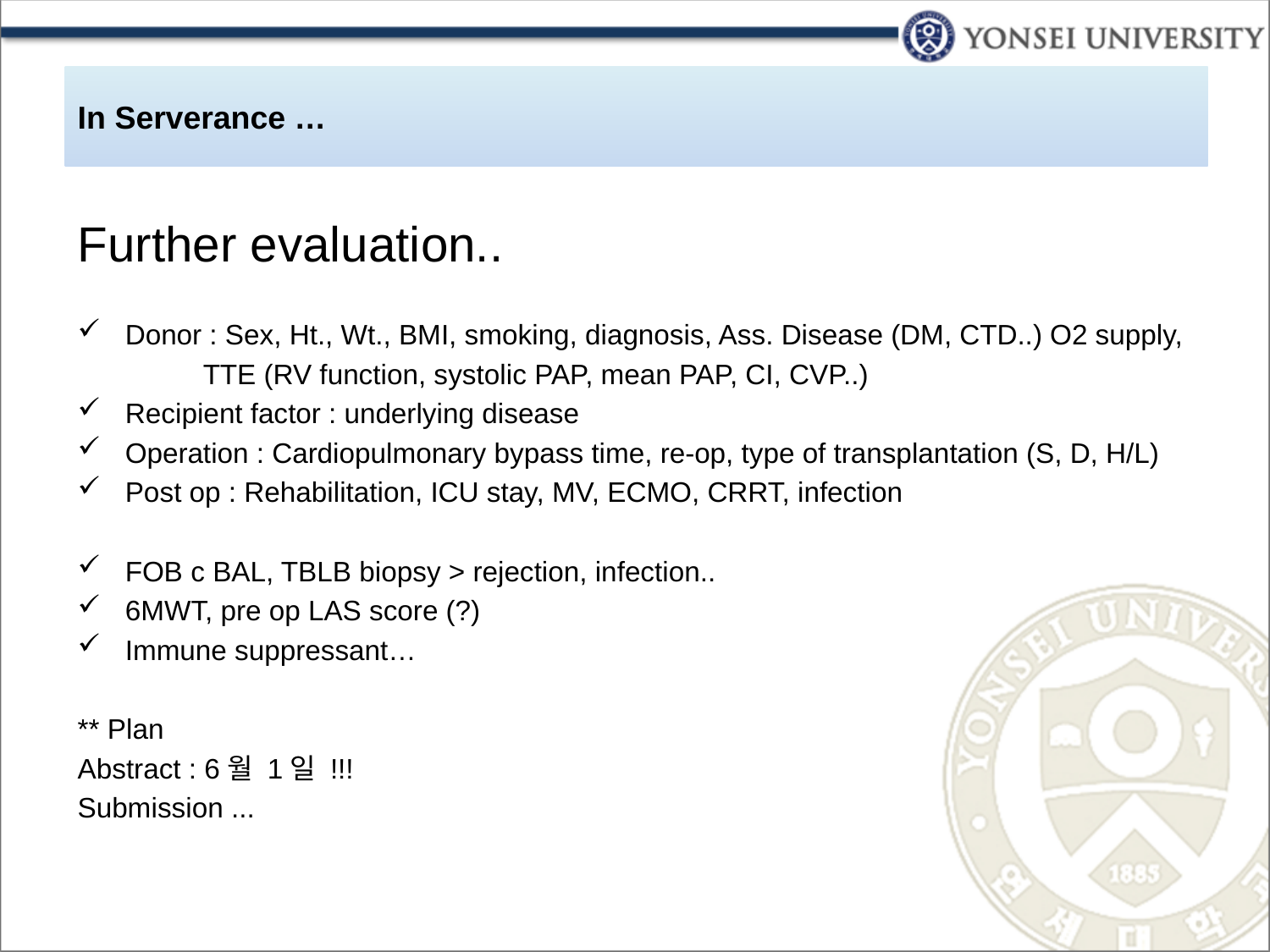

# In Serverance …
Further evaluation..

Donor : Sex, Ht., Wt., BMI, smoking, diagnosis, Ass. Disease (DM, CTD..) O2 supply,
                TTE (RV function, systolic PAP, mean PAP, CI, CVP..)
Recipient factor : underlying disease
Operation : Cardiopulmonary bypass time, re-op, type of transplantation (S, D, H/L)
Post op : Rehabilitation, ICU stay, MV, ECMO, CRRT, infection

FOB c BAL, TBLB biopsy > rejection, infection..
6MWT, pre op LAS score (?)
Immune suppressant…

** Plan
Abstract : 6월 1일 !!!
Submission ...